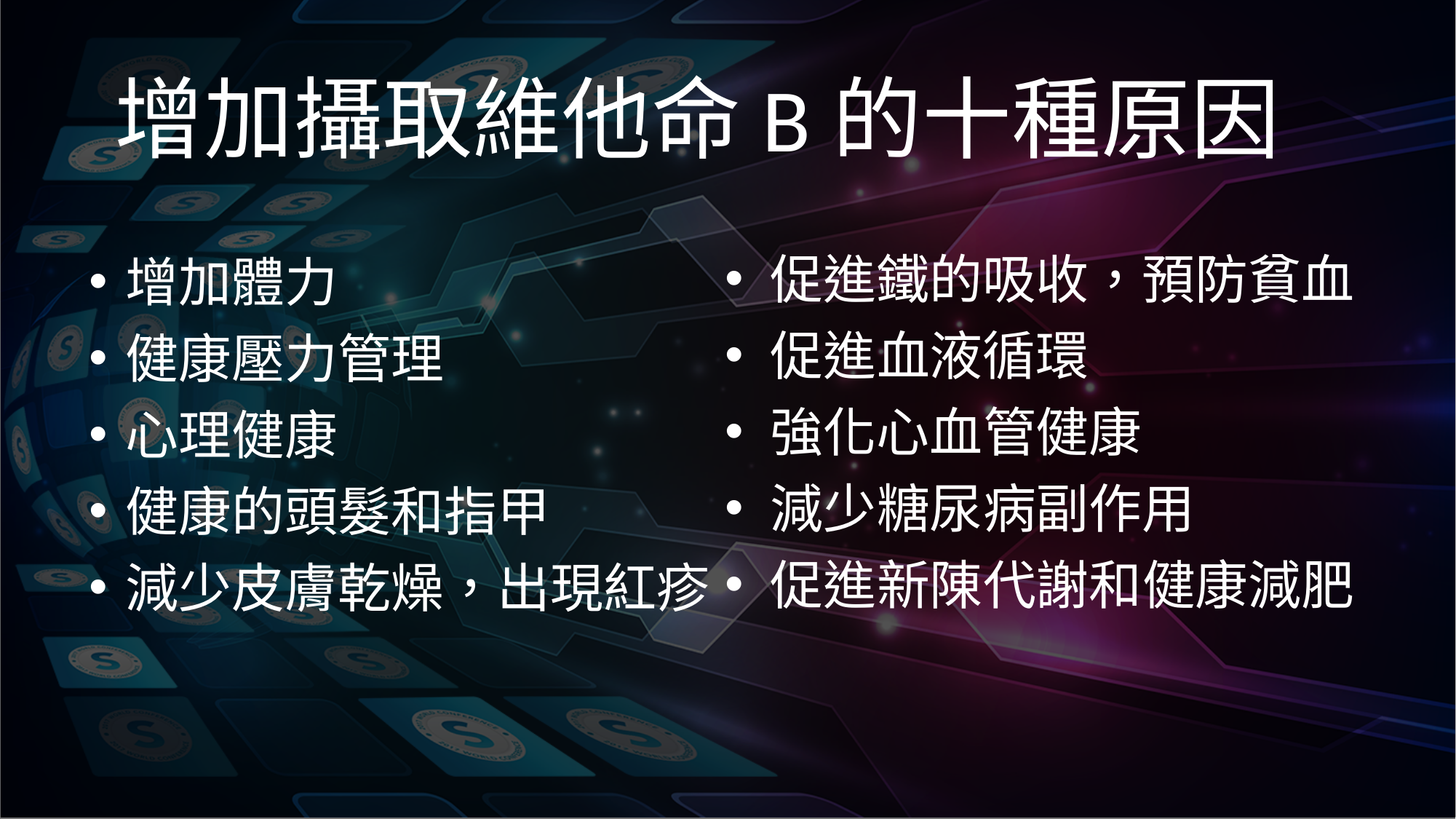

# 增加攝取維他命B的十種原因
促進鐵的吸收，預防貧血
促進血液循環
強化心血管健康
減少糖尿病副作用
促進新陳代謝和健康減肥

增加體力
健康壓力管理
心理健康
健康的頭髮和指甲
減少皮膚乾燥，出現紅疹